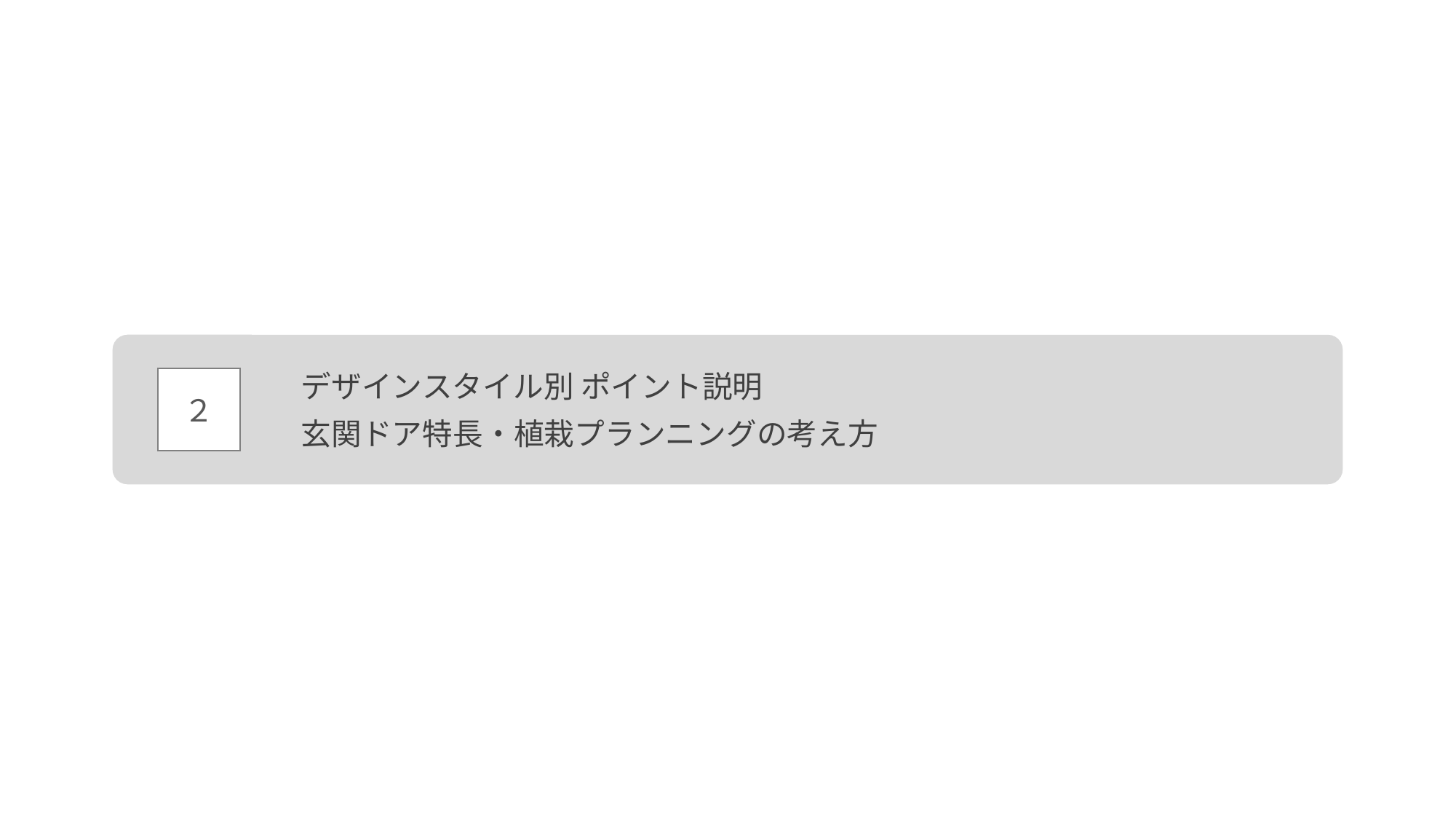

デザインスタイル別 ポイント説明
玄関ドア特長・植栽プランニングの考え方
２